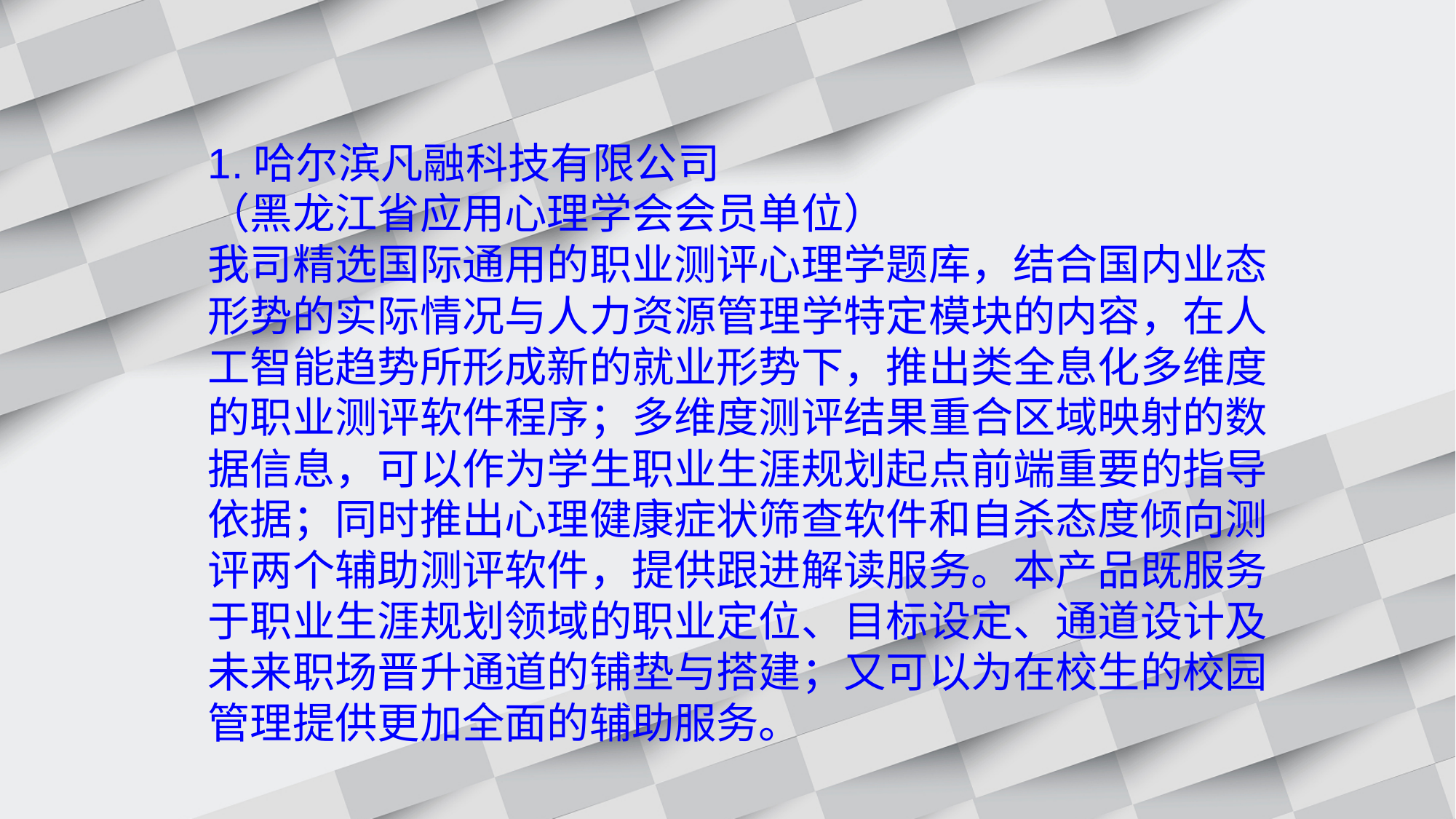

1.哈尔滨凡融科技有限公司
（黑龙江省应用心理学会会员单位）
我司精选国际通用的职业测评心理学题库，结合国内业态形势的实际情况与人力资源管理学特定模块的内容，在人工智能趋势所形成新的就业形势下，推出类全息化多维度的职业测评软件程序；多维度测评结果重合区域映射的数据信息，可以作为学生职业生涯规划起点前端重要的指导依据；同时推出心理健康症状筛查软件和自杀态度倾向测评两个辅助测评软件，提供跟进解读服务。本产品既服务于职业生涯规划领域的职业定位、目标设定、通道设计及未来职场晋升通道的铺垫与搭建；又可以为在校生的校园管理提供更加全面的辅助服务。